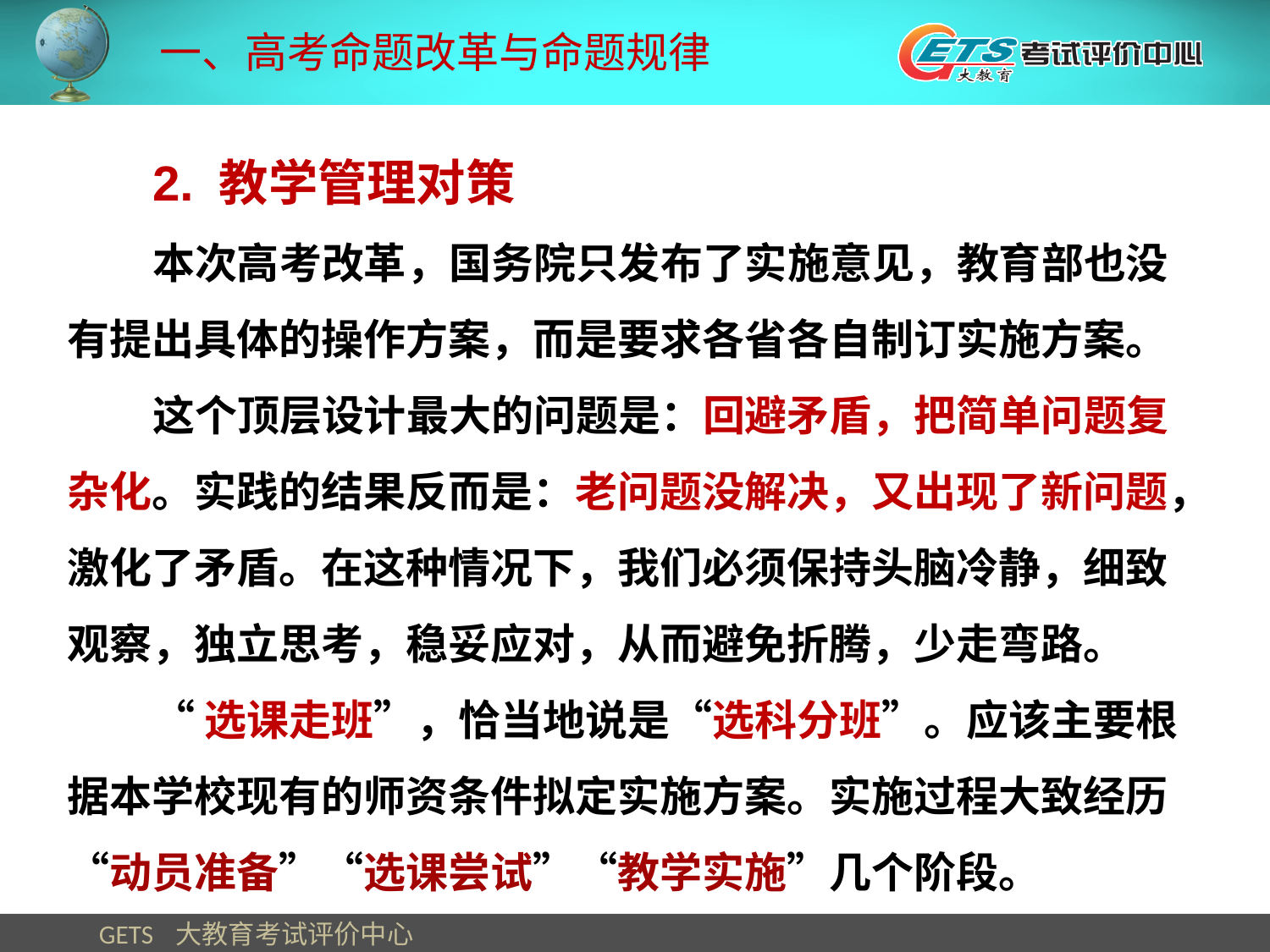

一、高考命题改革与命题规律
2. 教学管理对策
本次高考改革，国务院只发布了实施意见，教育部也没有提出具体的操作方案，而是要求各省各自制订实施方案。
这个顶层设计最大的问题是：回避矛盾，把简单问题复杂化。实践的结果反而是：老问题没解决，又出现了新问题，激化了矛盾。在这种情况下，我们必须保持头脑冷静，细致观察，独立思考，稳妥应对，从而避免折腾，少走弯路。
“选课走班”，恰当地说是“选科分班”。应该主要根据本学校现有的师资条件拟定实施方案。实施过程大致经历“动员准备”“选课尝试”“教学实施”几个阶段。